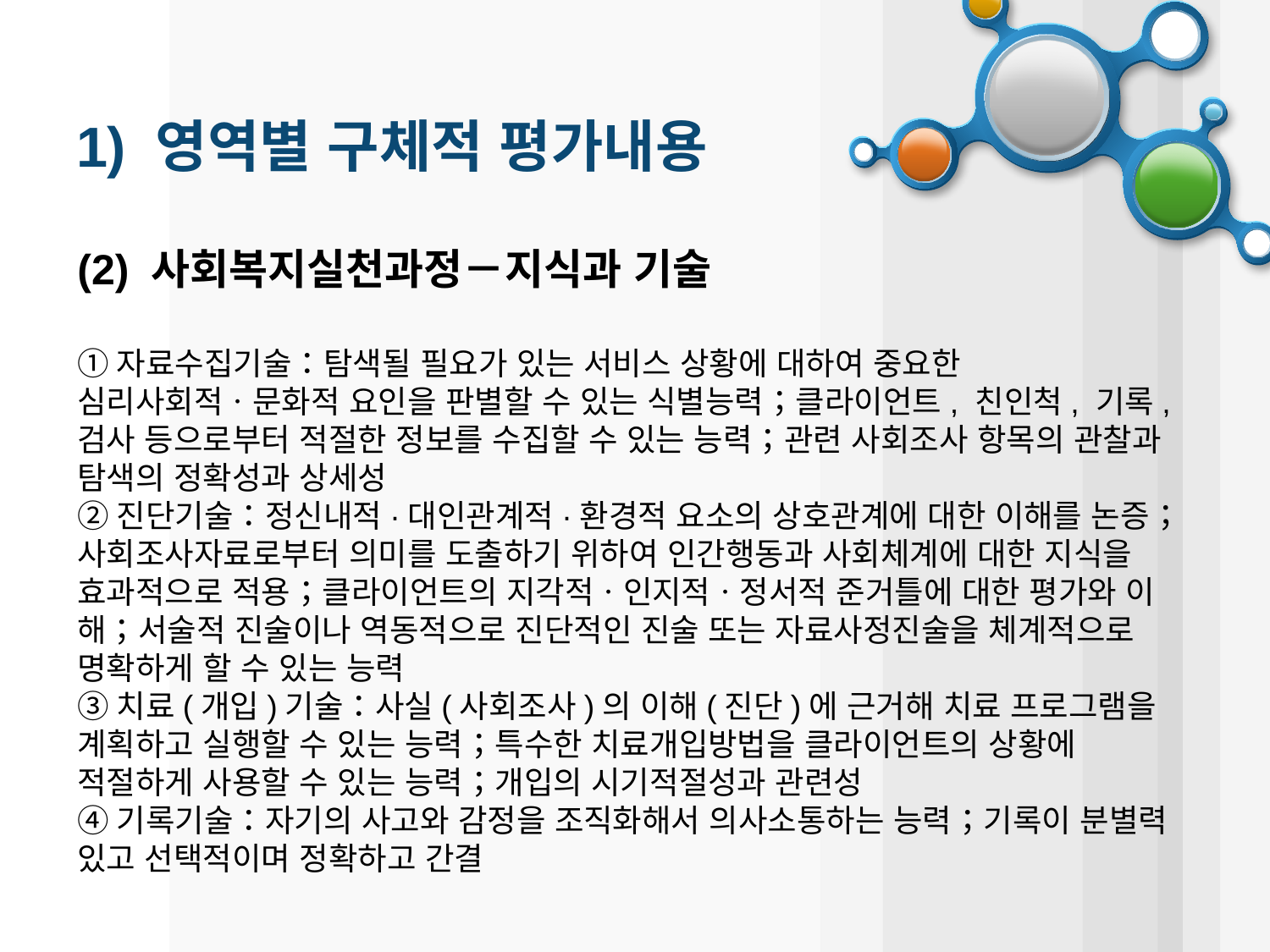

# 1) 영역별 구체적 평가내용
(2) 사회복지실천과정－지식과 기술

①자료수집기술：탐색될 필요가 있는 서비스 상황에 대하여 중요한 심리사회적ㆍ문화적 요인을 판별할 수 있는 식별능력；클라이언트, 친인척, 기록, 검사 등으로부터 적절한 정보를 수집할 수 있는 능력；관련 사회조사 항목의 관찰과 탐색의 정확성과 상세성
②진단기술：정신내적·대인관계적·환경적 요소의 상호관계에 대한 이해를 논증；사회조사자료로부터 의미를 도출하기 위하여 인간행동과 사회체계에 대한 지식을 효과적으로 적용；클라이언트의 지각적ㆍ인지적ㆍ정서적 준거틀에 대한 평가와 이해；서술적 진술이나 역동적으로 진단적인 진술 또는 자료사정진술을 체계적으로 명확하게 할 수 있는 능력
③치료(개입)기술：사실(사회조사)의 이해(진단)에 근거해 치료 프로그램을 계획하고 실행할 수 있는 능력；특수한 치료개입방법을 클라이언트의 상황에 적절하게 사용할 수 있는 능력；개입의 시기적절성과 관련성
④기록기술：자기의 사고와 감정을 조직화해서 의사소통하는 능력；기록이 분별력 있고 선택적이며 정확하고 간결